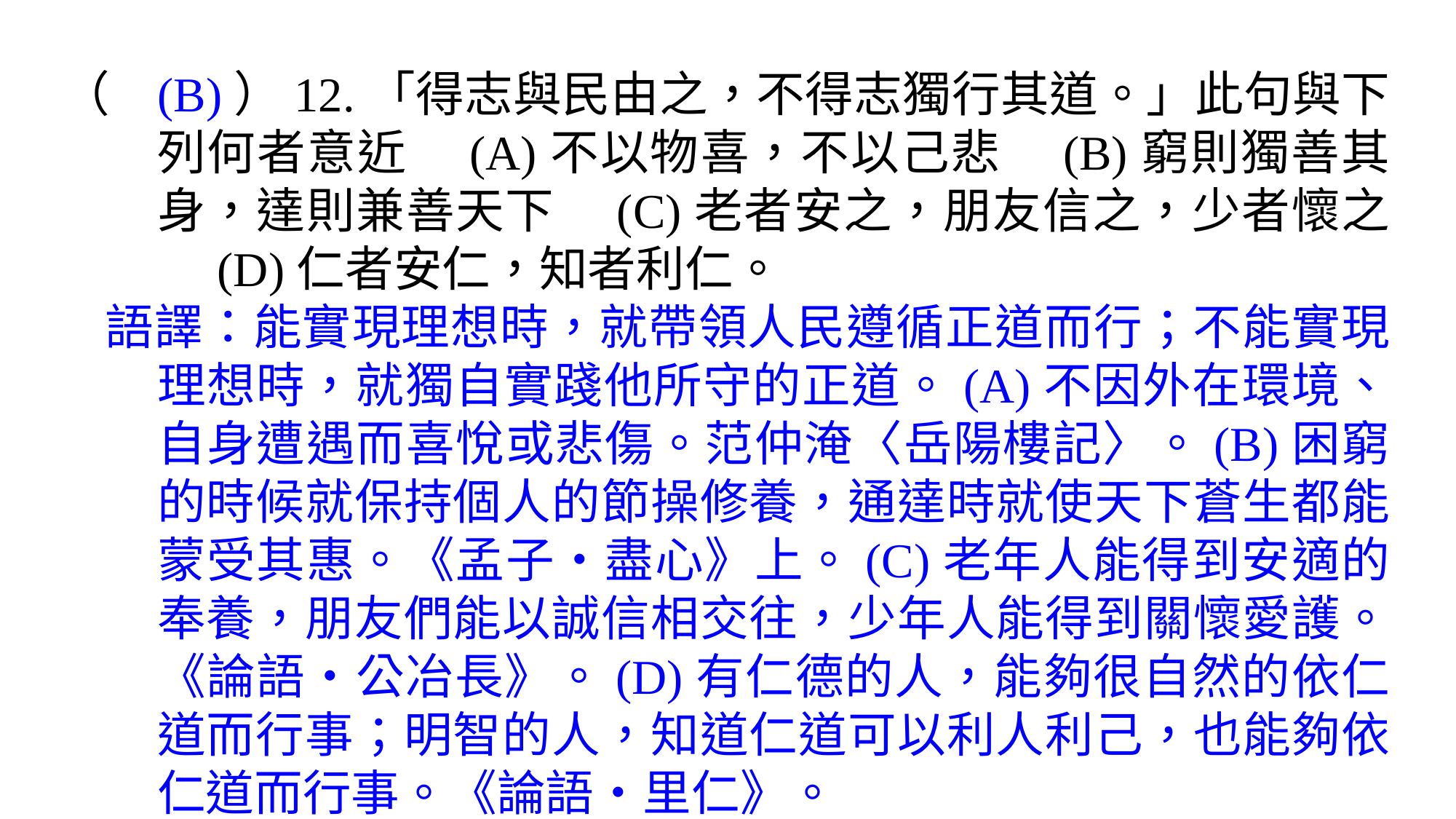

（	(B)）12.「得志與民由之，不得志獨行其道。」此句與下列何者意近　(A)不以物喜，不以己悲　(B)窮則獨善其身，達則兼善天下　(C)老者安之，朋友信之，少者懷之　(D)仁者安仁，知者利仁。
語譯：能實現理想時，就帶領人民遵循正道而行；不能實現理想時，就獨自實踐他所守的正道。(A)不因外在環境、自身遭遇而喜悅或悲傷。范仲淹〈岳陽樓記〉。(B)困窮的時候就保持個人的節操修養，通達時就使天下蒼生都能蒙受其惠。《孟子‧盡心》上。(C)老年人能得到安適的奉養，朋友們能以誠信相交往，少年人能得到關懷愛護。《論語‧公冶長》。(D)有仁德的人，能夠很自然的依仁道而行事；明智的人，知道仁道可以利人利己，也能夠依仁道而行事。《論語‧里仁》。